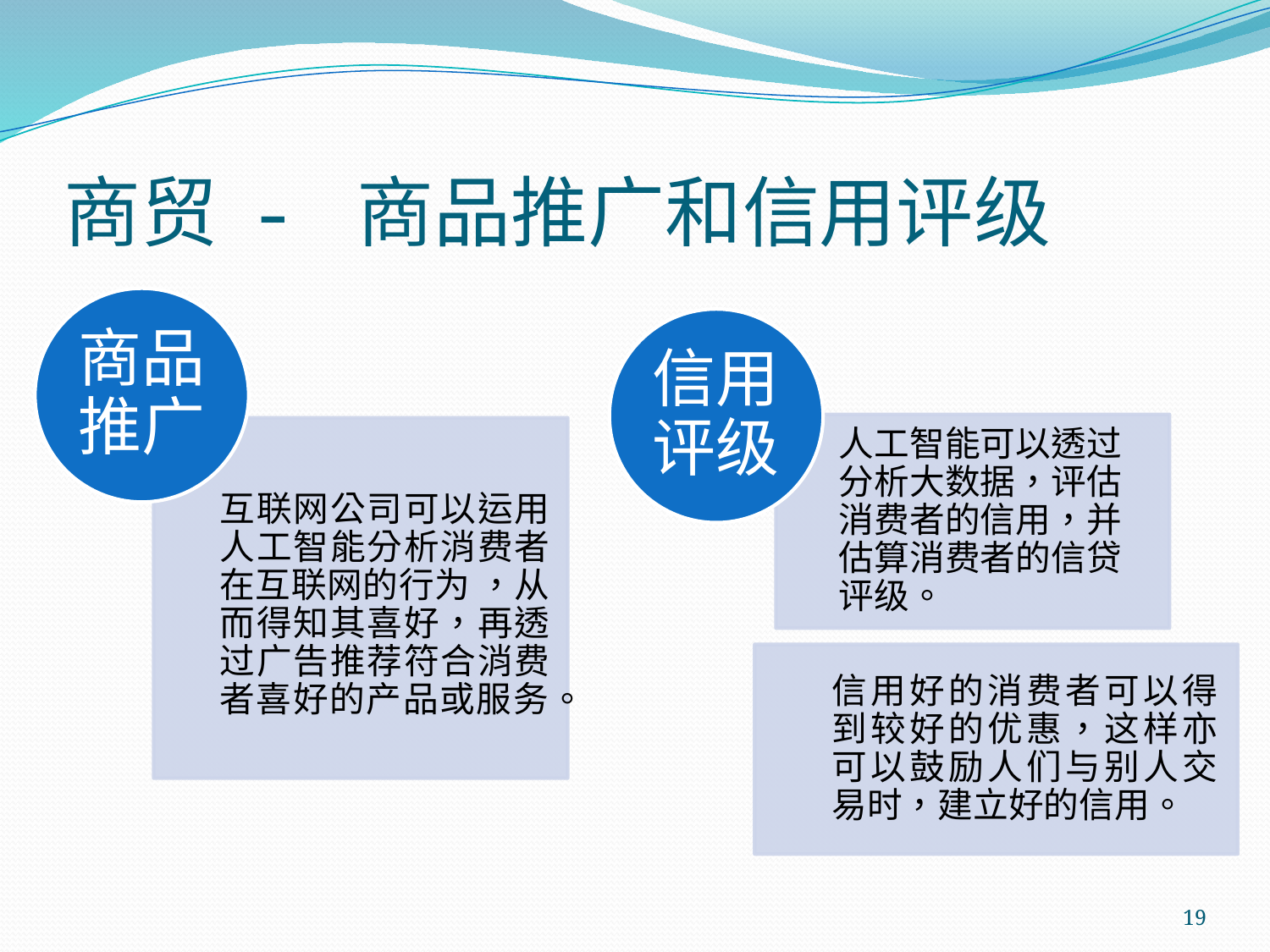

# 商贸 - 商品推广和信用评级

互联网公司可以运用人工智能分析消费者在互联网的行为 ，从而得知其喜好，再透过广告推荐符合消费者喜好的产品或服务。

商品推广
人工智能可以透过分析大数据，评估消费者的信用，并估算消费者的信贷评级。
信用好的消费者可以得到较好的优惠，这样亦可以鼓励人们与别人交易时，建立好的信用。
信用评级
19